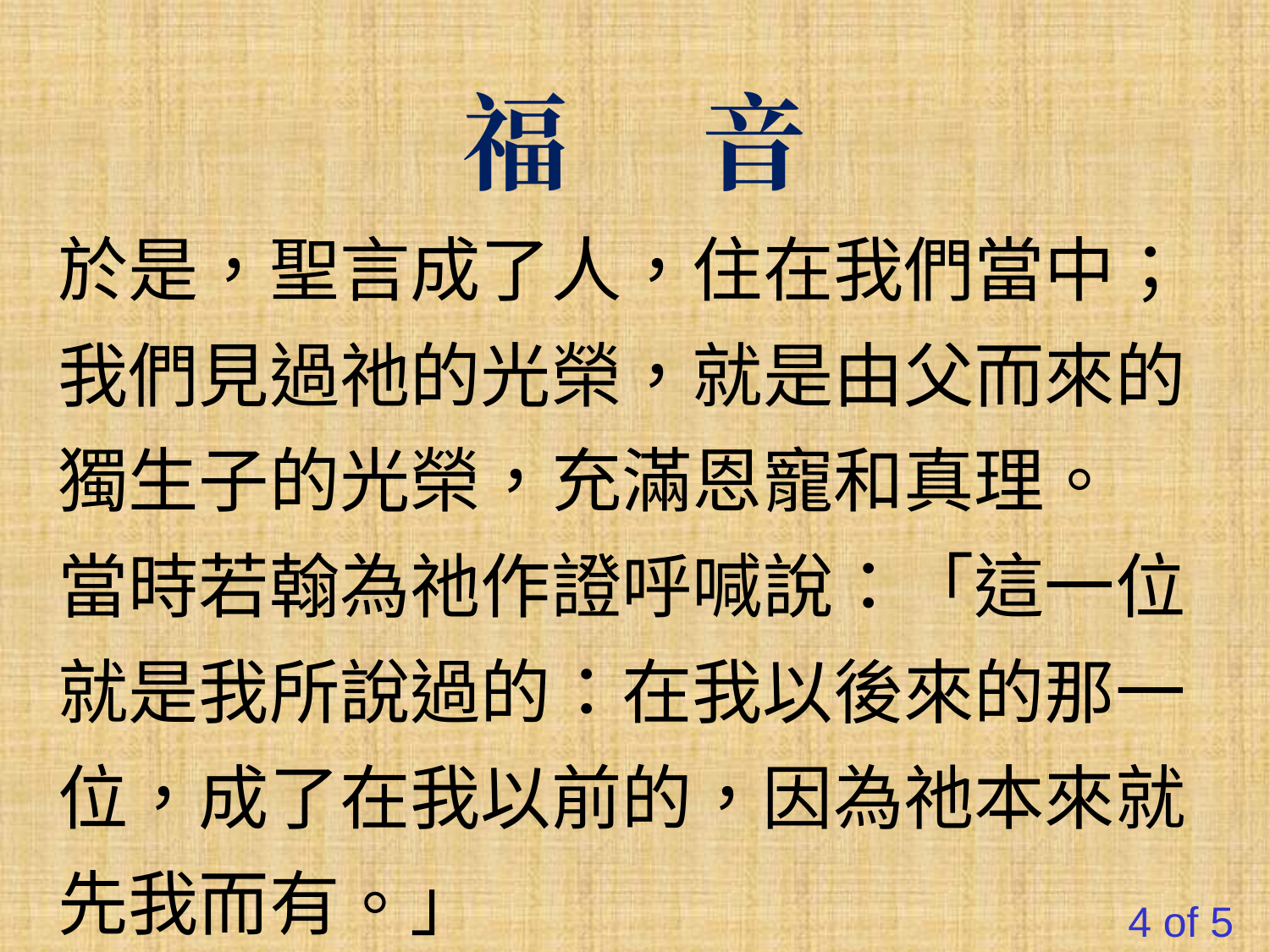

福     音
於是，聖言成了人，住在我們當中；我們見過祂的光榮，就是由父而來的獨生子的光榮，充滿恩寵和真理。  當時若翰為祂作證呼喊說：「這一位就是我所說過的：在我以後來的那一位，成了在我以前的，因為祂本來就先我而有。」
4 of 5